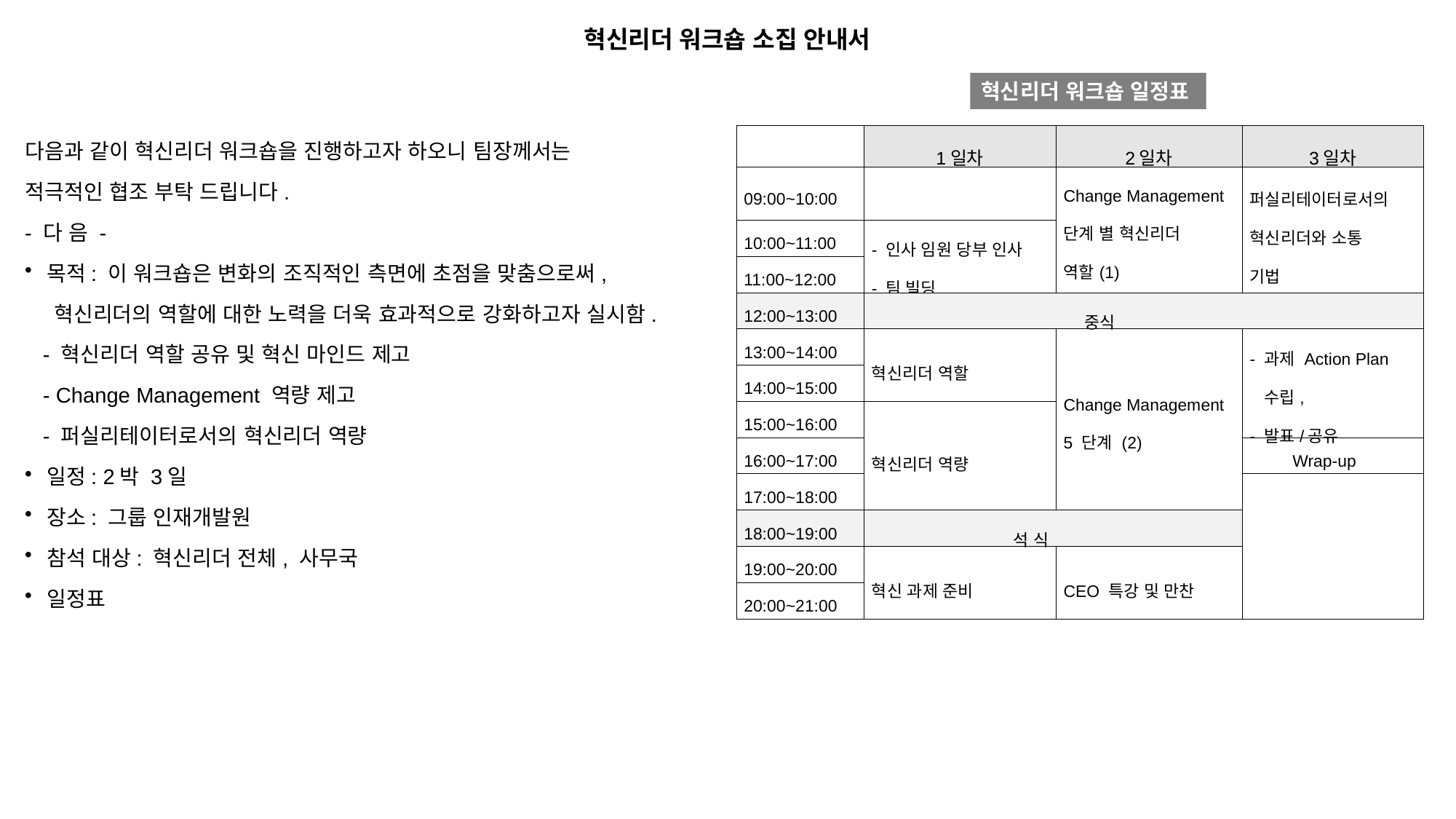

혁신리더 워크숍 소집 안내서
혁신리더 워크숍 일정표
다음과 같이 혁신리더 워크숍을 진행하고자 하오니 팀장께서는
적극적인 협조 부탁 드립니다.
- 다 음 -
목적: 이 워크숍은 변화의 조직적인 측면에 초점을 맞춤으로써,
    혁신리더의 역할에 대한 노력을 더욱 효과적으로 강화하고자 실시함.
   - 혁신리더 역할 공유 및 혁신 마인드 제고
   - Change Management 역량 제고
   - 퍼실리테이터로서의 혁신리더 역량
일정: 2박 3일
장소: 그룹 인재개발원
참석 대상: 혁신리더 전체, 사무국
일정표
|  | 1일차 | 2일차 | 3일차 |
| --- | --- | --- | --- |
| 09:00~10:00 |  | Change Management 단계 별 혁신리더 역할(1) | 퍼실리테이터로서의 혁신리더와 소통 기법 |
| 10:00~11:00 | - 인사 임원 당부 인사 - 팀 빌딩 |  |  |
| 11:00~12:00 |  |  |  |
| 12:00~13:00 | 중식 |  |  |
| 13:00~14:00 | 혁신리더 역할 | Change Management 5 단계 (2) | - 과제 Action Plan 수립, - 발표/공유 |
| 14:00~15:00 |  |  |  |
| 15:00~16:00 | 혁신리더 역량 |  |  |
| 16:00~17:00 |  |  | Wrap-up |
| 17:00~18:00 |  |  |  |
| 18:00~19:00 | 석 식 |  |  |
| 19:00~20:00 | 혁신 과제 준비 | CEO 특강 및 만찬 |  |
| 20:00~21:00 |  |  |  |